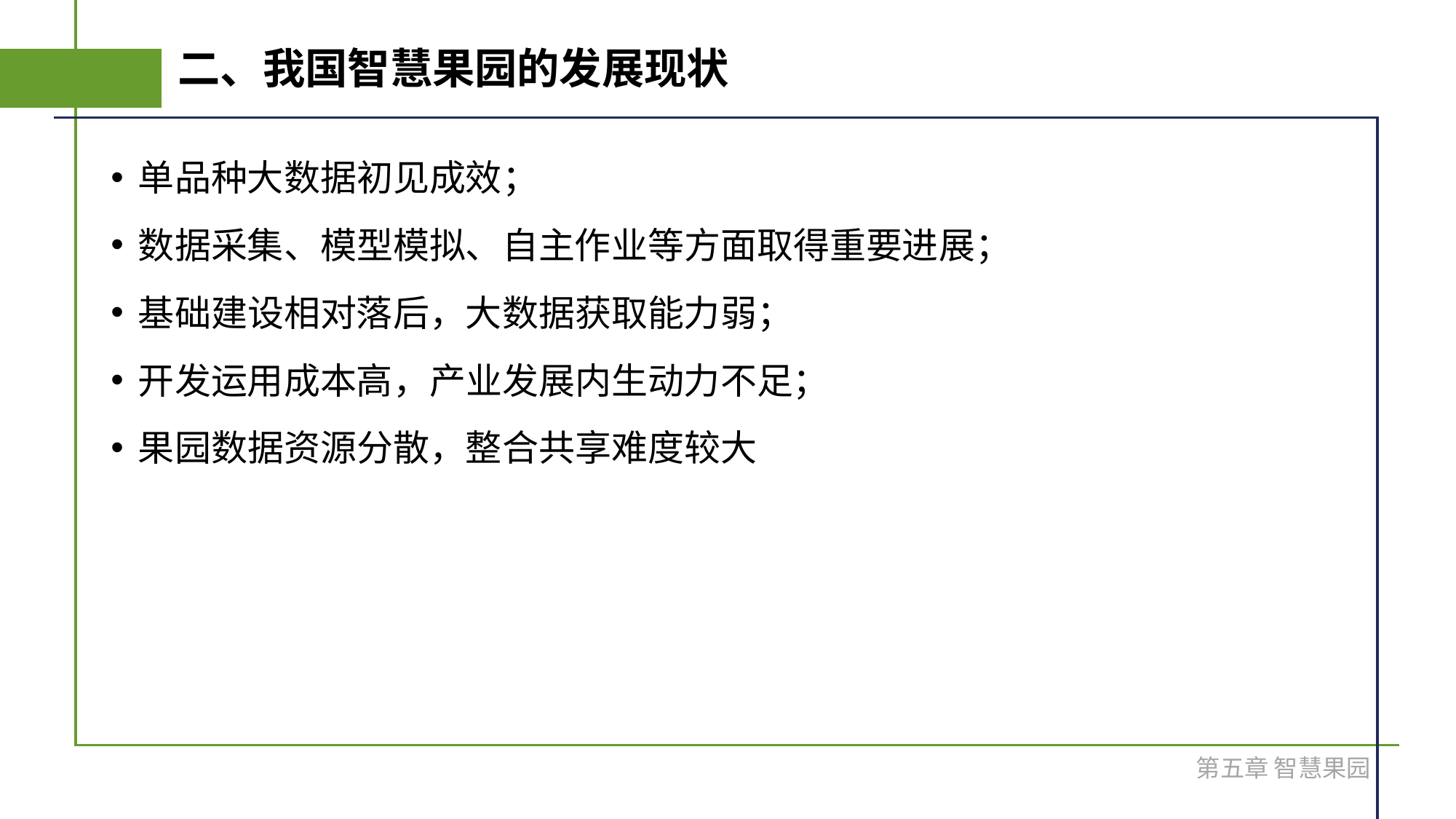

# 二、我国智慧果园的发展现状
单品种大数据初见成效；
数据采集、模型模拟、自主作业等方面取得重要进展；
基础建设相对落后，大数据获取能力弱；
开发运用成本高，产业发展内生动力不足；
果园数据资源分散，整合共享难度较大
第五章 智慧果园